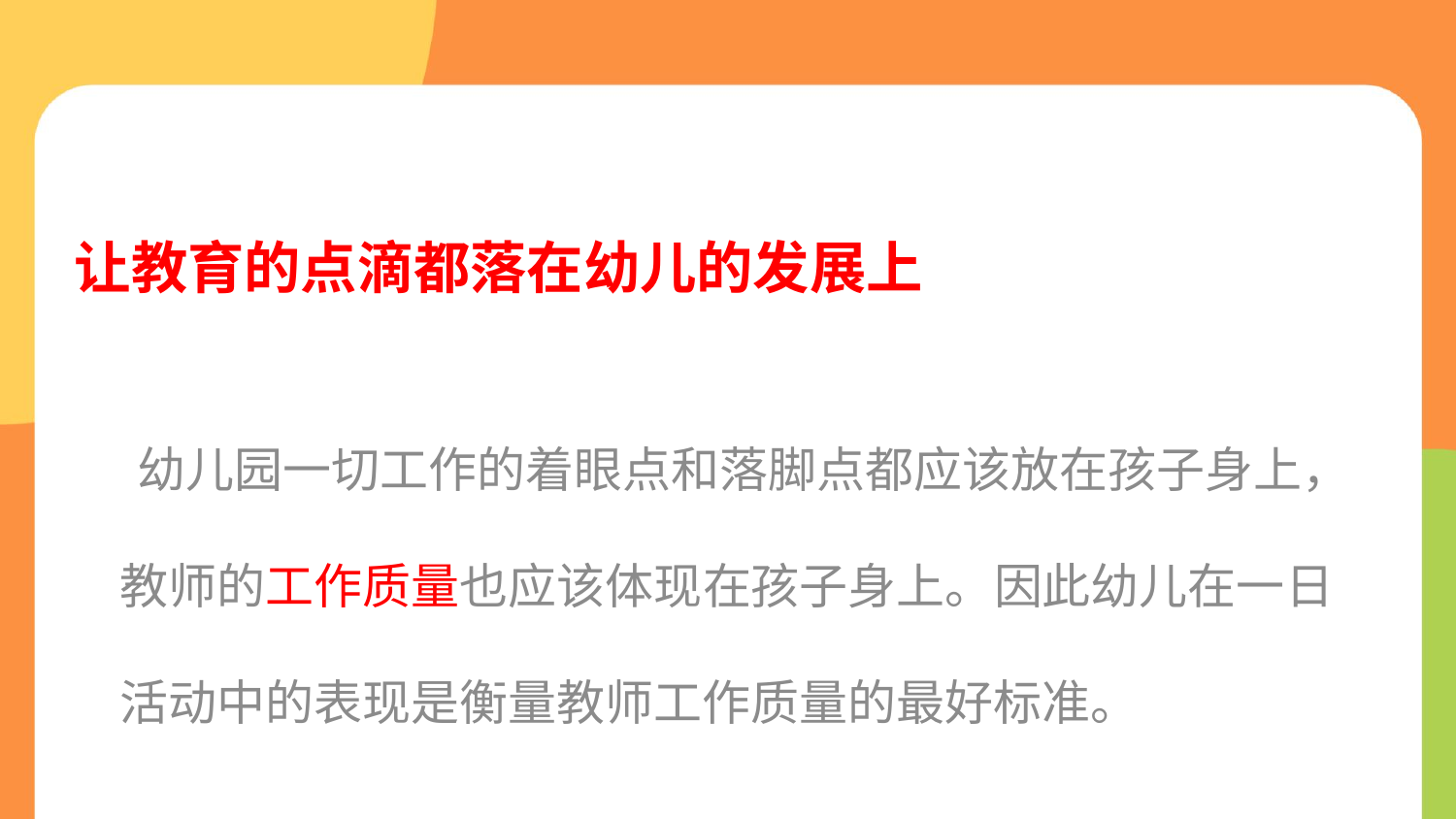

# 让教育的点滴都落在幼儿的发展上
      幼儿园一切工作的着眼点和落脚点都应该放在孩子身上，教师的工作质量也应该体现在孩子身上。因此幼儿在一日活动中的表现是衡量教师工作质量的最好标准。